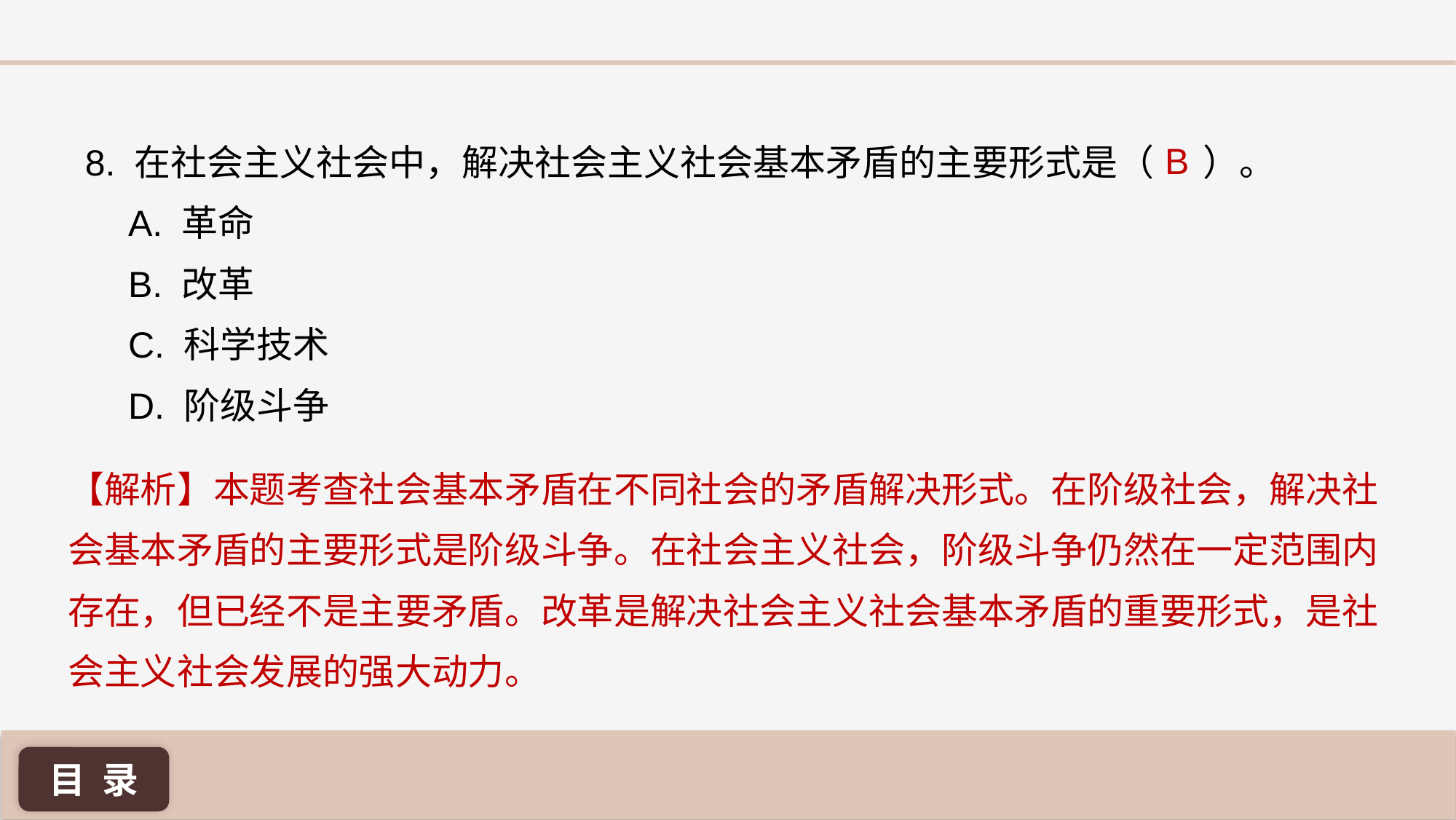

B
8. 在社会主义社会中，解决社会主义社会基本矛盾的主要形式是（      ）。
A. 革命
B. 改革
C. 科学技术
D. 阶级斗争
【解析】本题考查社会基本矛盾在不同社会的矛盾解决形式。在阶级社会，解决社会基本矛盾的主要形式是阶级斗争。在社会主义社会，阶级斗争仍然在一定范围内存在，但已经不是主要矛盾。改革是解决社会主义社会基本矛盾的重要形式，是社会主义社会发展的强大动力。